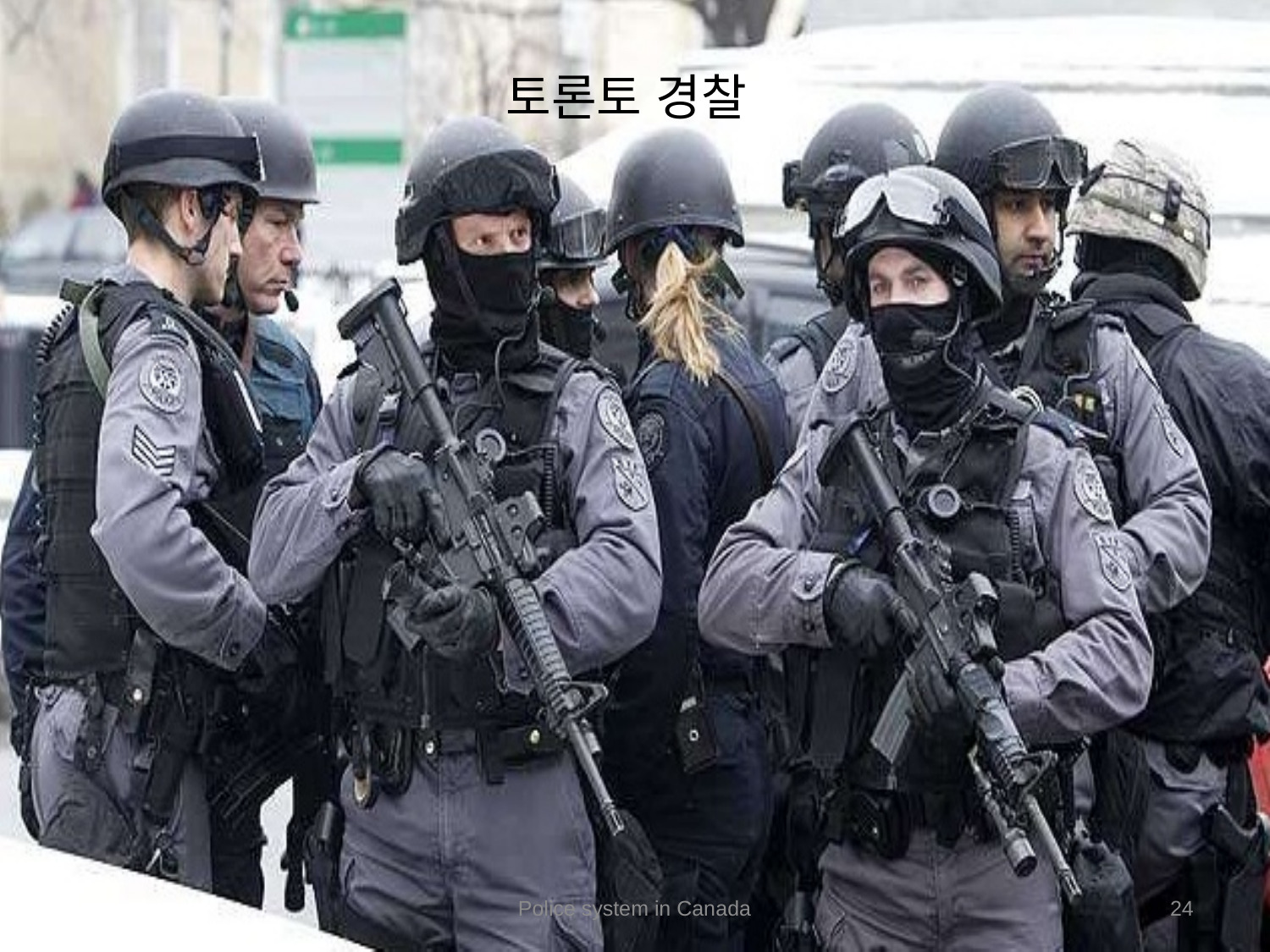

# 토론토 경찰
Police system in Canada
24